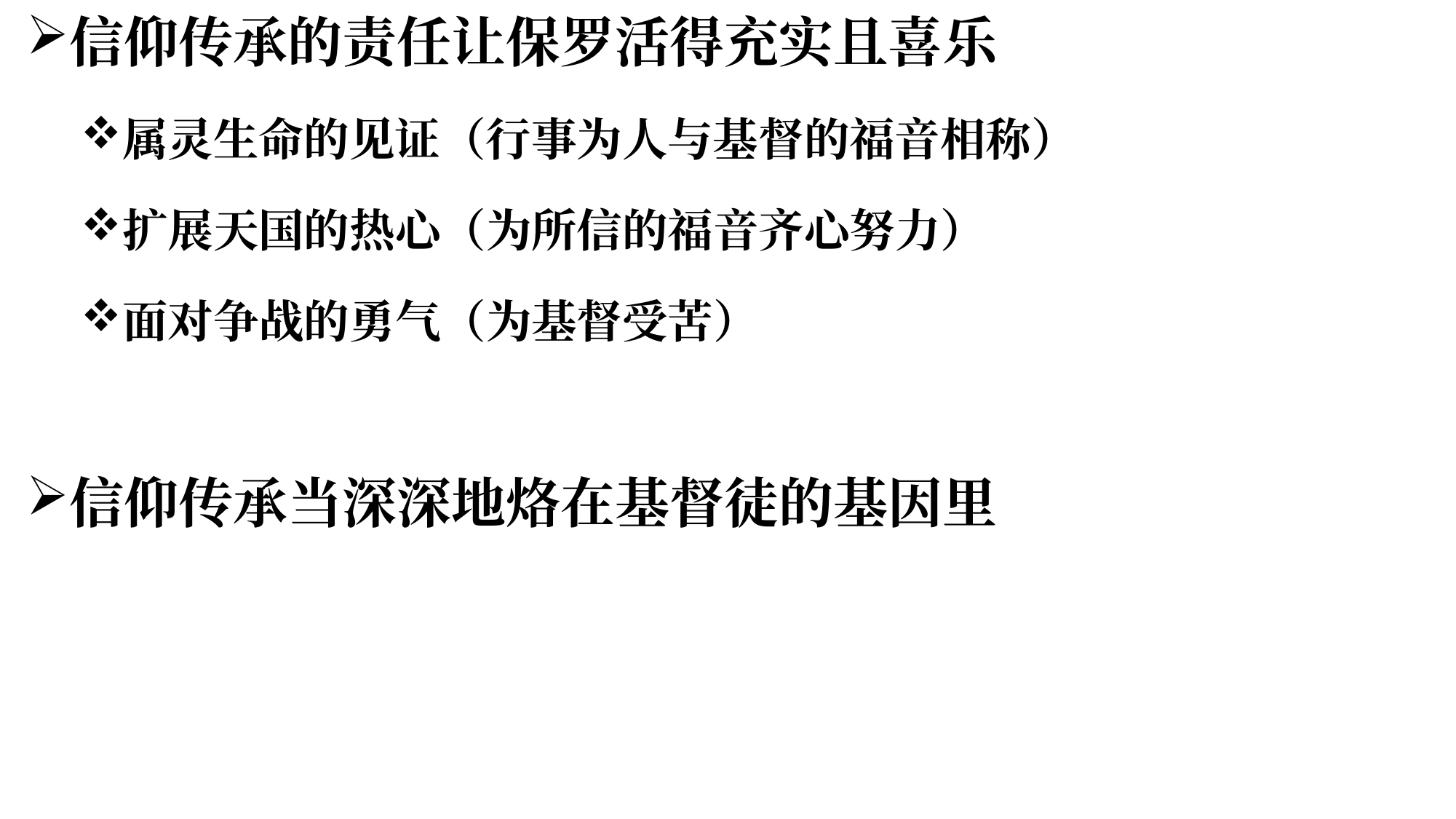

信仰传承的责任让保罗活得充实且喜乐

属灵生命的见证（行事为人与基督的福音相称）

扩展天国的热心（为所信的福音齐心努力）

面对争战的勇气（为基督受苦）

信仰传承当深深地烙在基督徒的基因里